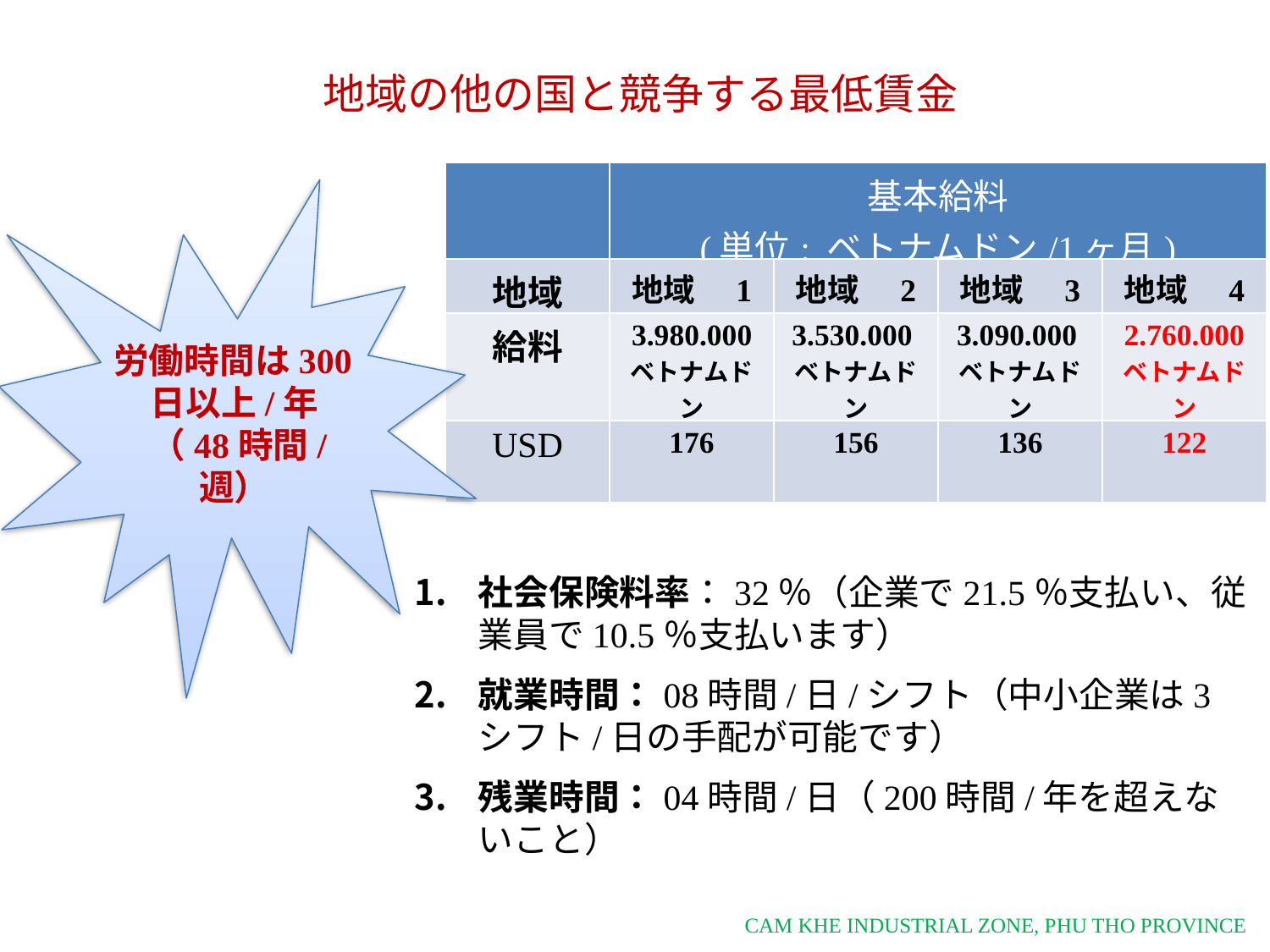

# 地域の他の国と競争する最低賃金
|  | 基本給料 (単位: ベトナムドン/1ヶ月) |  |  |  |
| --- | --- | --- | --- | --- |
| 地域 | 地域　1 | 地域　2 | 地域　3 | 地域　4 |
| 給料 | 3.980.000 ベトナムドン | 3.530.000 ベトナムドン | 3.090.000ベトナムドン | 2.760.000 ベトナムドン |
| USD | 176 | 156 | 136 | 122 |
労働時間は300日以上/年
 （48時間/週）
社会保険料率：32％（企業で21.5％支払い、従業員で10.5％支払います）
就業時間：08時間/日/シフト（中小企業は3シフト/日の手配が可能です）
残業時間：04時間/日（200時間/年を超えないこと）
CAM KHE INDUSTRIAL ZONE, PHU THO PROVINCE